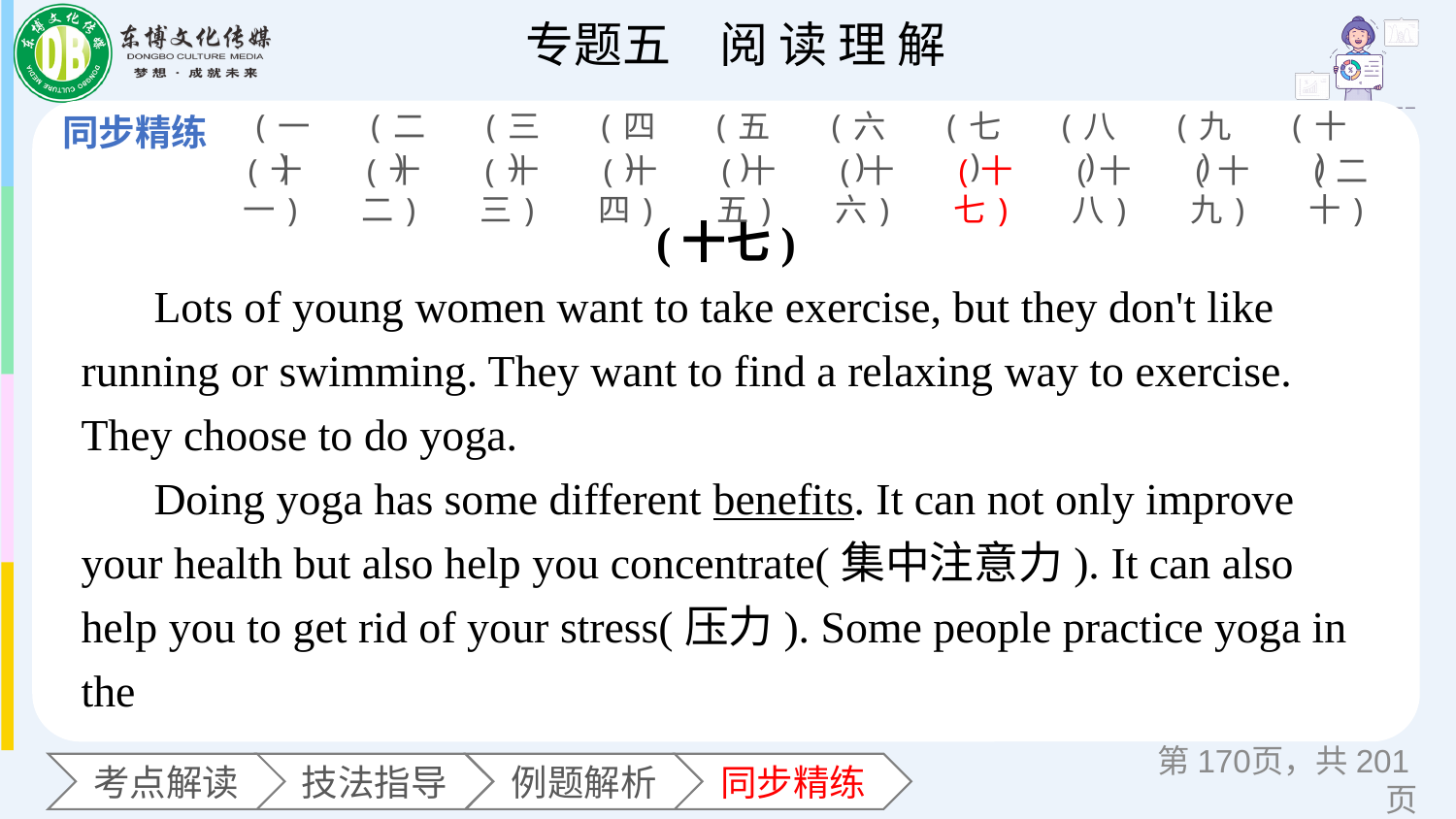

(一)
(二)
(三)
(四)
(五)
(六)
(七)
(八)
(九)
(十)
(十一)
(十二)
(十三)
(十四)
(十五)
(十六)
(十七)
(十八)
(十九)
(二十)
(十七)
Lots of young women want to take exercise, but they don't like running or swimming. They want to find a relaxing way to exercise. They choose to do yoga.
Doing yoga has some different benefits. It can not only improve your health but also help you concentrate(集中注意力). It can also help you to get rid of your stress(压力). Some people practice yoga in the
第170页，共201页